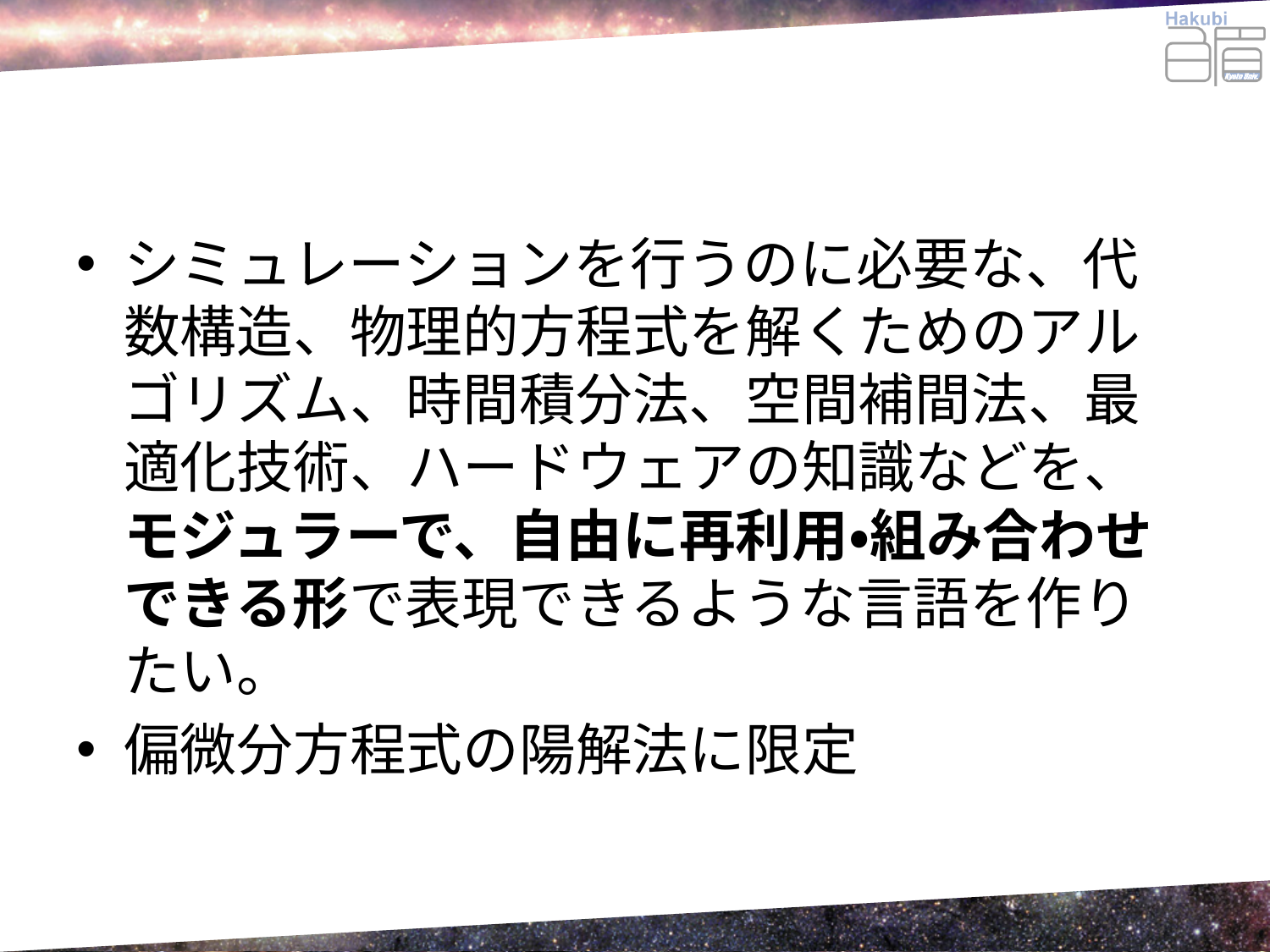

#
シミュレーションを行うのに必要な、代数構造、物理的方程式を解くためのアルゴリズム、時間積分法、空間補間法、最適化技術、ハードウェアの知識などを、モジュラーで、自由に再利用・組み合わせできる形で表現できるような言語を作りたい。
偏微分方程式の陽解法に限定